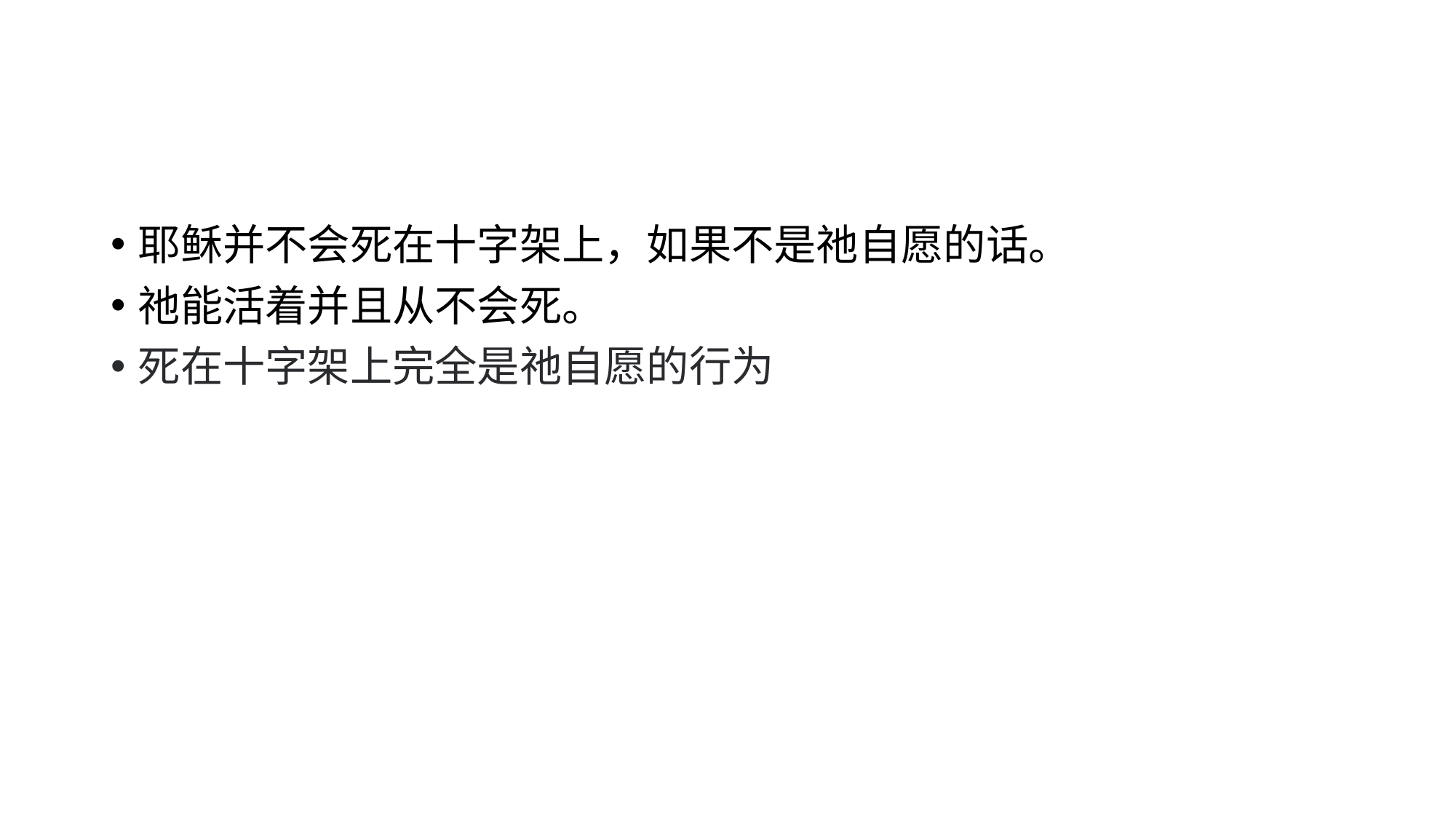

#
耶稣并不会死在十字架上，如果不是祂自愿的话。
祂能活着并且从不会死。
死在十字架上完全是祂自愿的行为